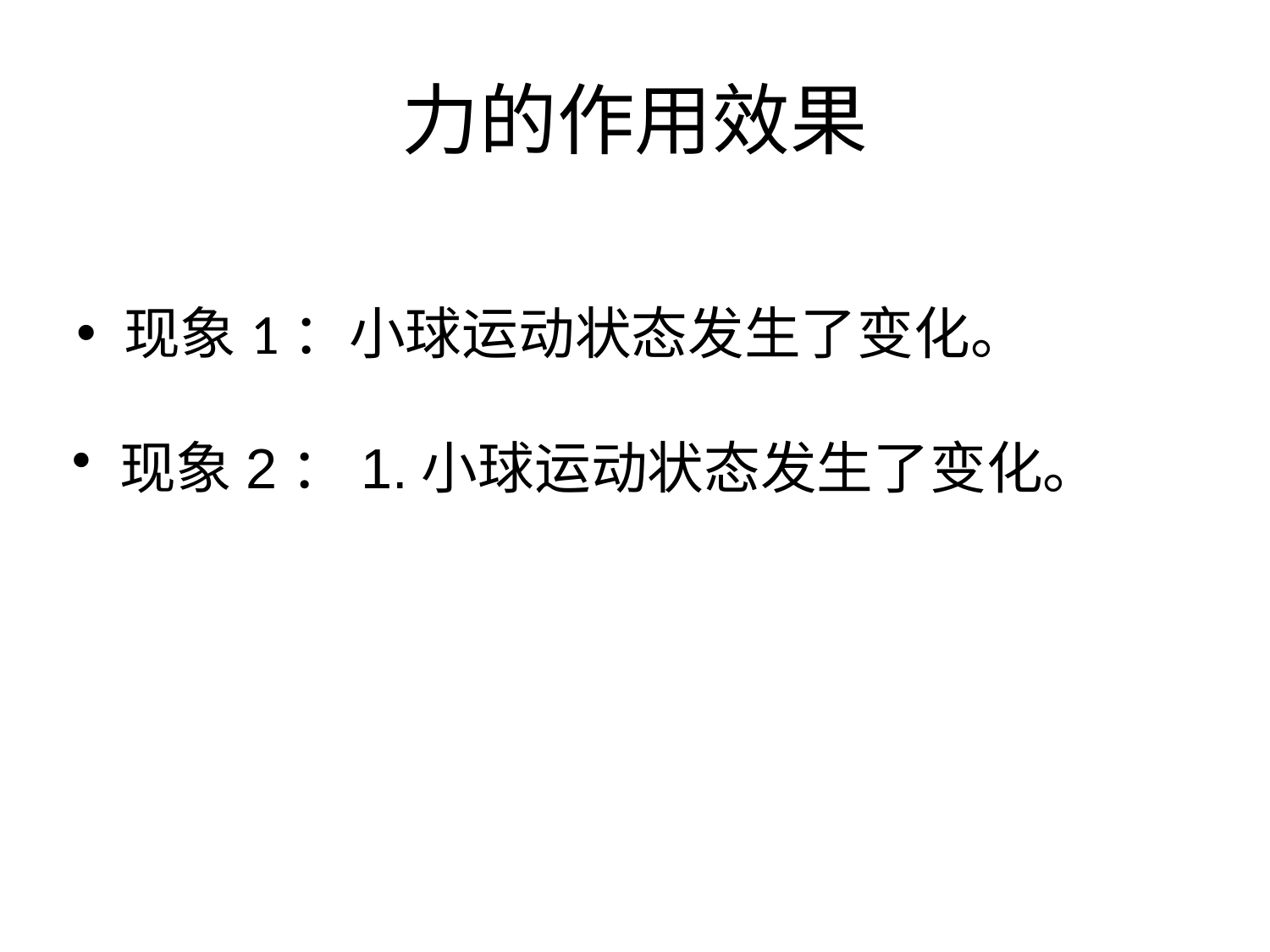

# 力的作用效果
现象1：小球运动状态发生了变化。

现象2：1.小球运动状态发生了变化。